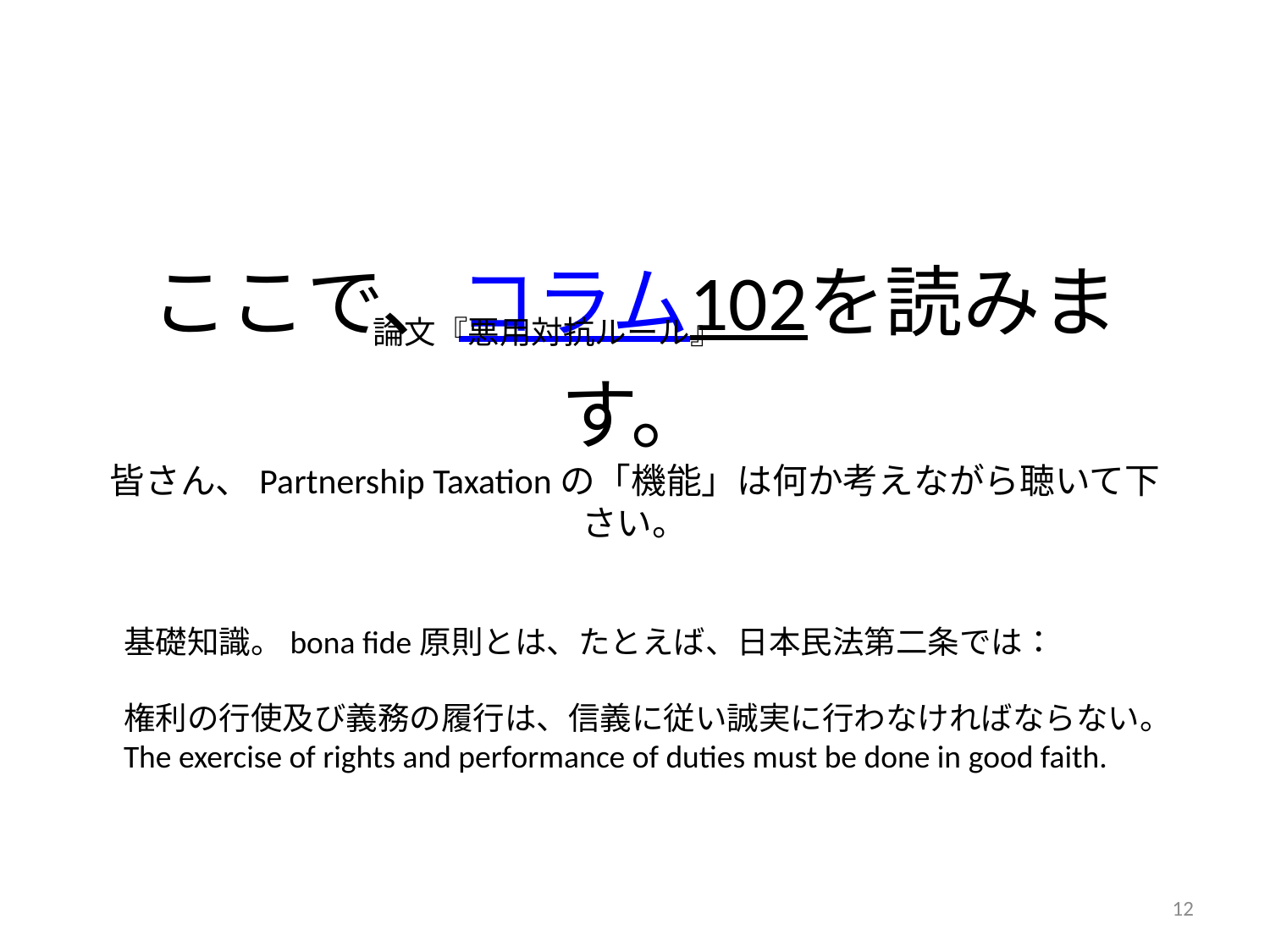

# ここで、コラム102を読みます。 皆さん、Partnership Taxationの「機能」は何か考えながら聴いて下さい。
論文『悪用対抗ルール』
基礎知識。bona fide原則とは、たとえば、日本民法第二条では：

権利の行使及び義務の履行は、信義に従い誠実に行わなければならない。
The exercise of rights and performance of duties must be done in good faith.
12